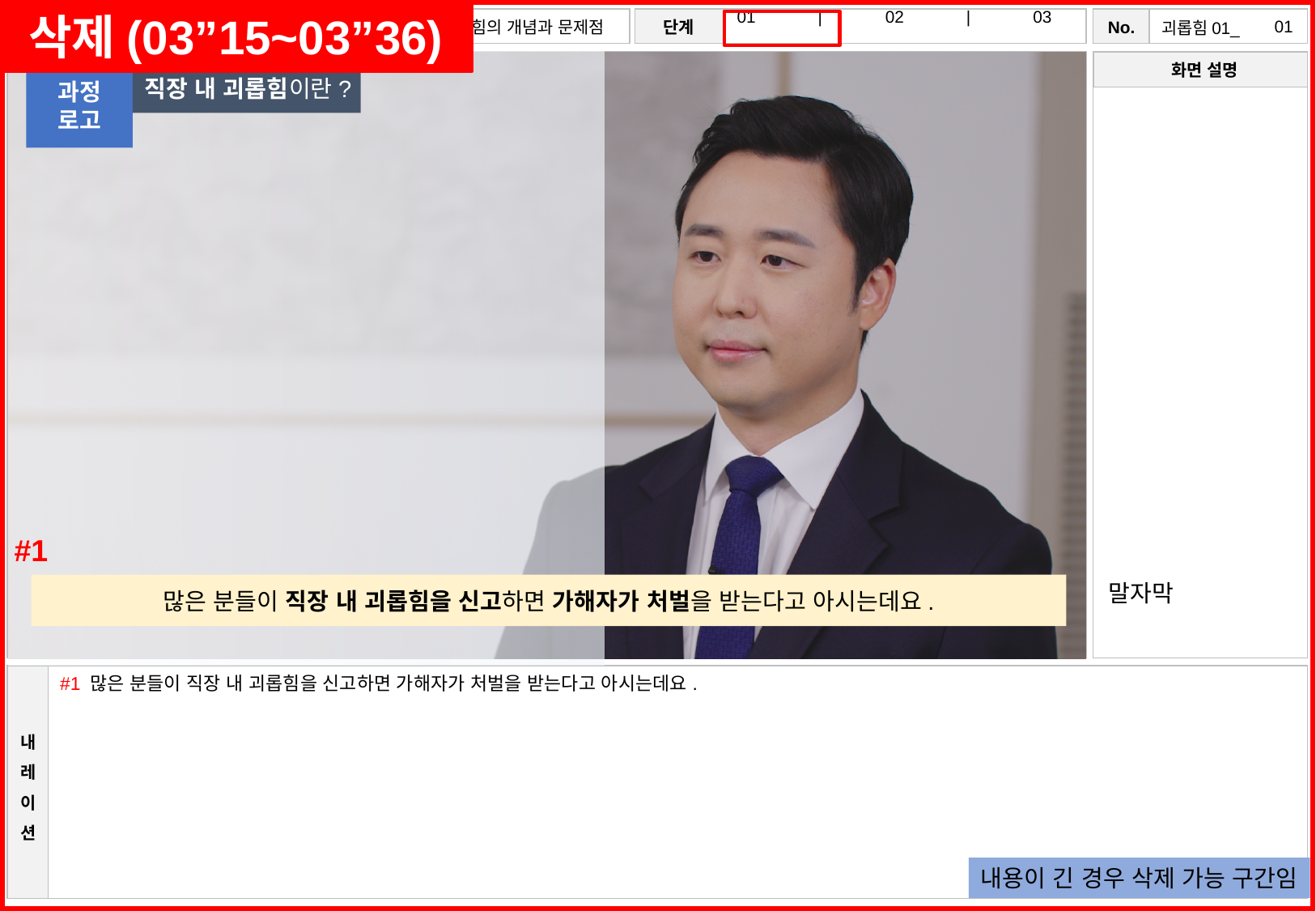

삭제(03”15~03”36)

# 01
직장 내 괴롭힘이란?
과정
로고

#1
말자막
많은 분들이 직장 내 괴롭힘을 신고하면 가해자가 처벌을 받는다고 아시는데요.
#1 많은 분들이 직장 내 괴롭힘을 신고하면 가해자가 처벌을 받는다고 아시는데요.
내용이 긴 경우 삭제 가능 구간임
23